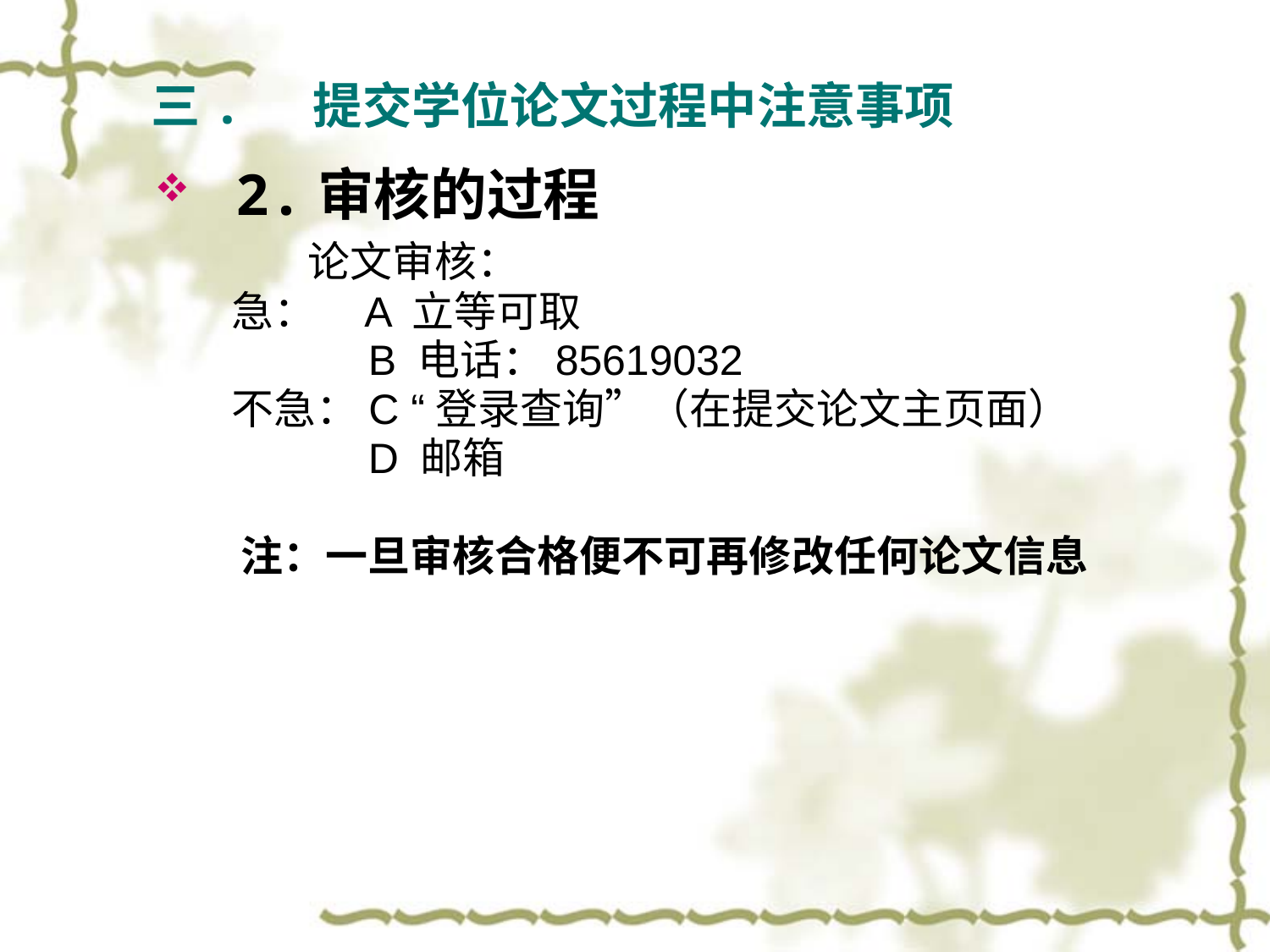

三.  提交学位论文过程中注意事项
 2.审核的过程
               论文审核：
       急：    A 立等可取
                  B 电话：85619032
       不急：C “登录查询”（在提交论文主页面）
                  D 邮箱

        注：一旦审核合格便不可再修改任何论文信息